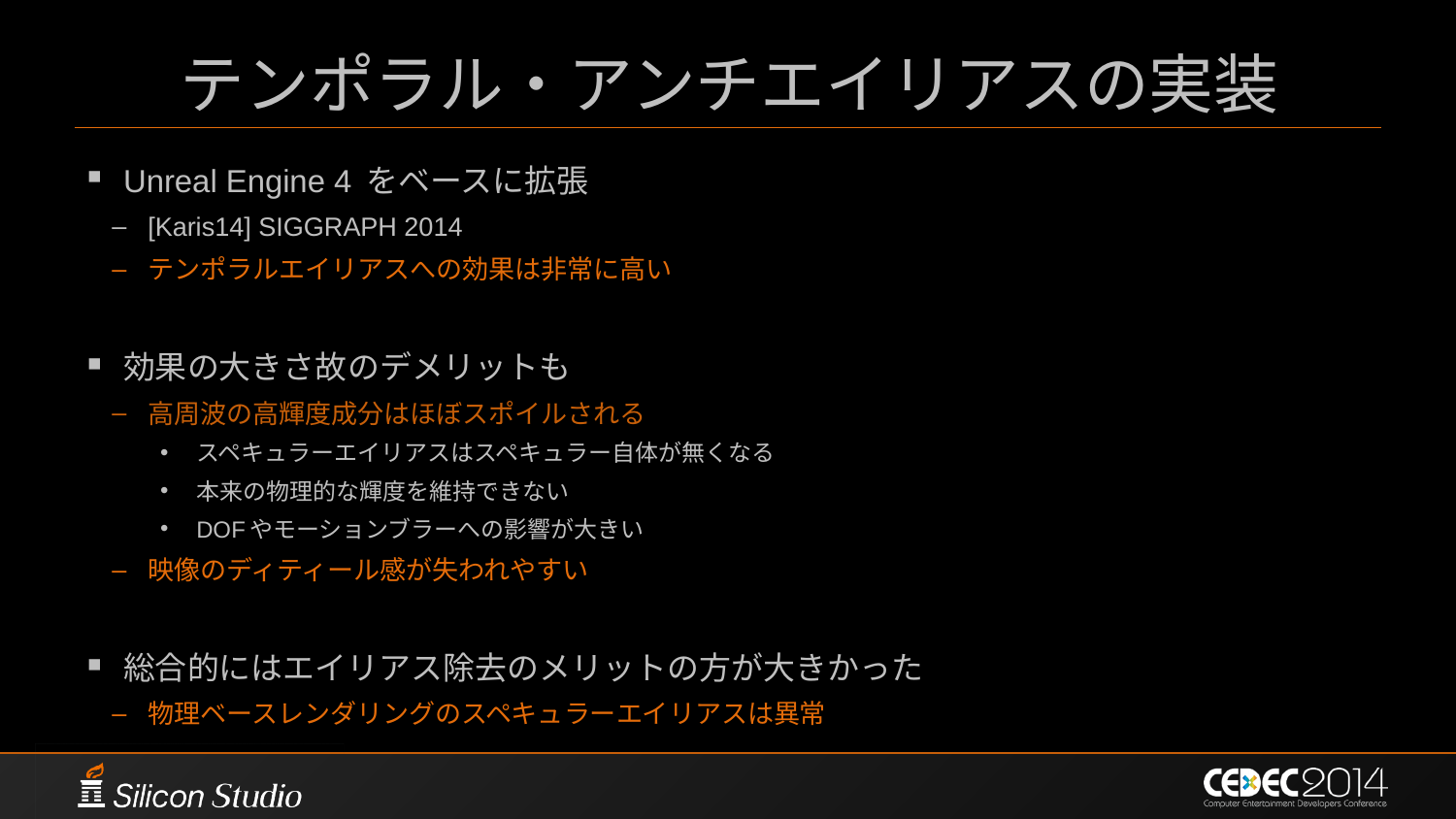

# テンポラル・アンチエイリアスの実装
Unreal Engine 4 をベースに拡張
[Karis14] SIGGRAPH 2014
テンポラルエイリアスへの効果は非常に高い

効果の大きさ故のデメリットも
高周波の高輝度成分はほぼスポイルされる
スペキュラーエイリアスはスペキュラー自体が無くなる
本来の物理的な輝度を維持できない
DOFやモーションブラーへの影響が大きい
映像のディティール感が失われやすい

総合的にはエイリアス除去のメリットの方が大きかった
物理ベースレンダリングのスペキュラーエイリアスは異常